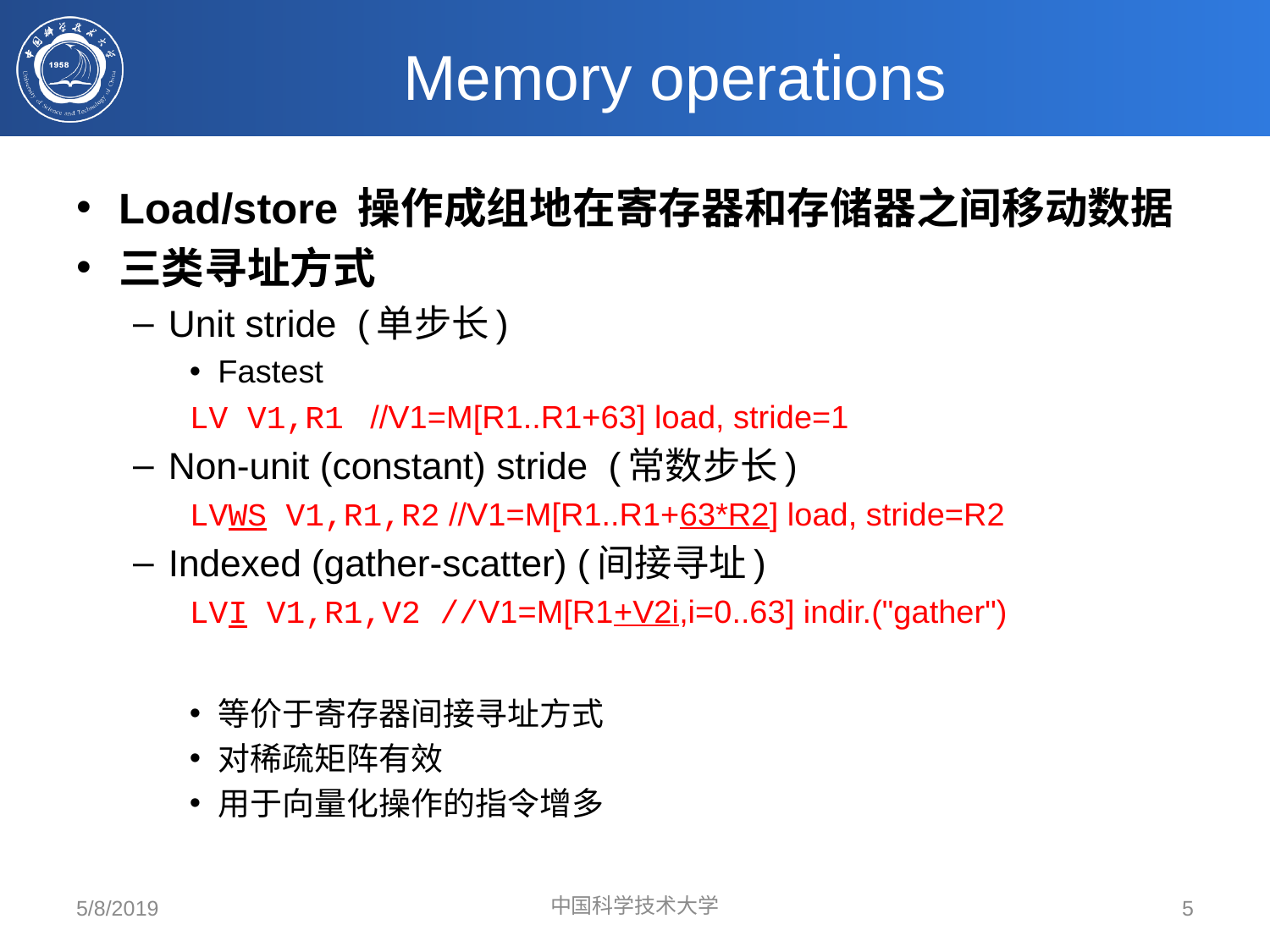

# Memory operations
Load/store 操作成组地在寄存器和存储器之间移动数据
三类寻址方式
Unit stride  (单步长)
Fastest
LV V1,R1   //V1=M[R1..R1+63] load, stride=1
Non-unit (constant) stride  (常数步长)
LVWS V1,R1,R2 //V1=M[R1..R1+63*R2] load, stride=R2
Indexed (gather-scatter) (间接寻址)
LVI V1,R1,V2 //V1=M[R1+V2i,i=0..63] indir.("gather")

等价于寄存器间接寻址方式
对稀疏矩阵有效
用于向量化操作的指令增多
5/8/2019
中国科学技术大学
5